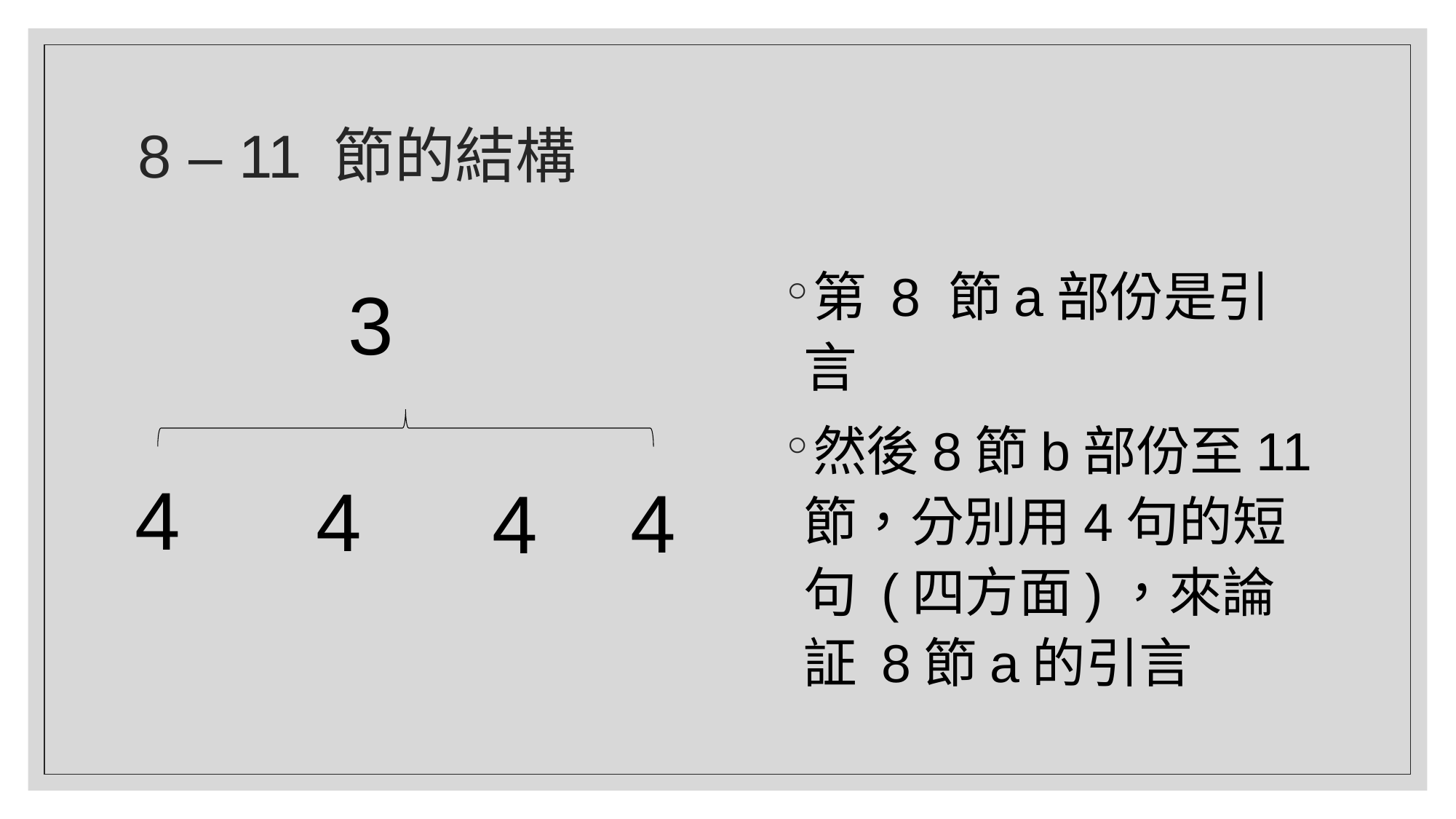

# 8 – 11 節的結構

第 8 節a部份是引言
然後8節b部份至11節，分別用4句的短句 (四方面)，來論証 8節a的引言
3
4
4
4
4